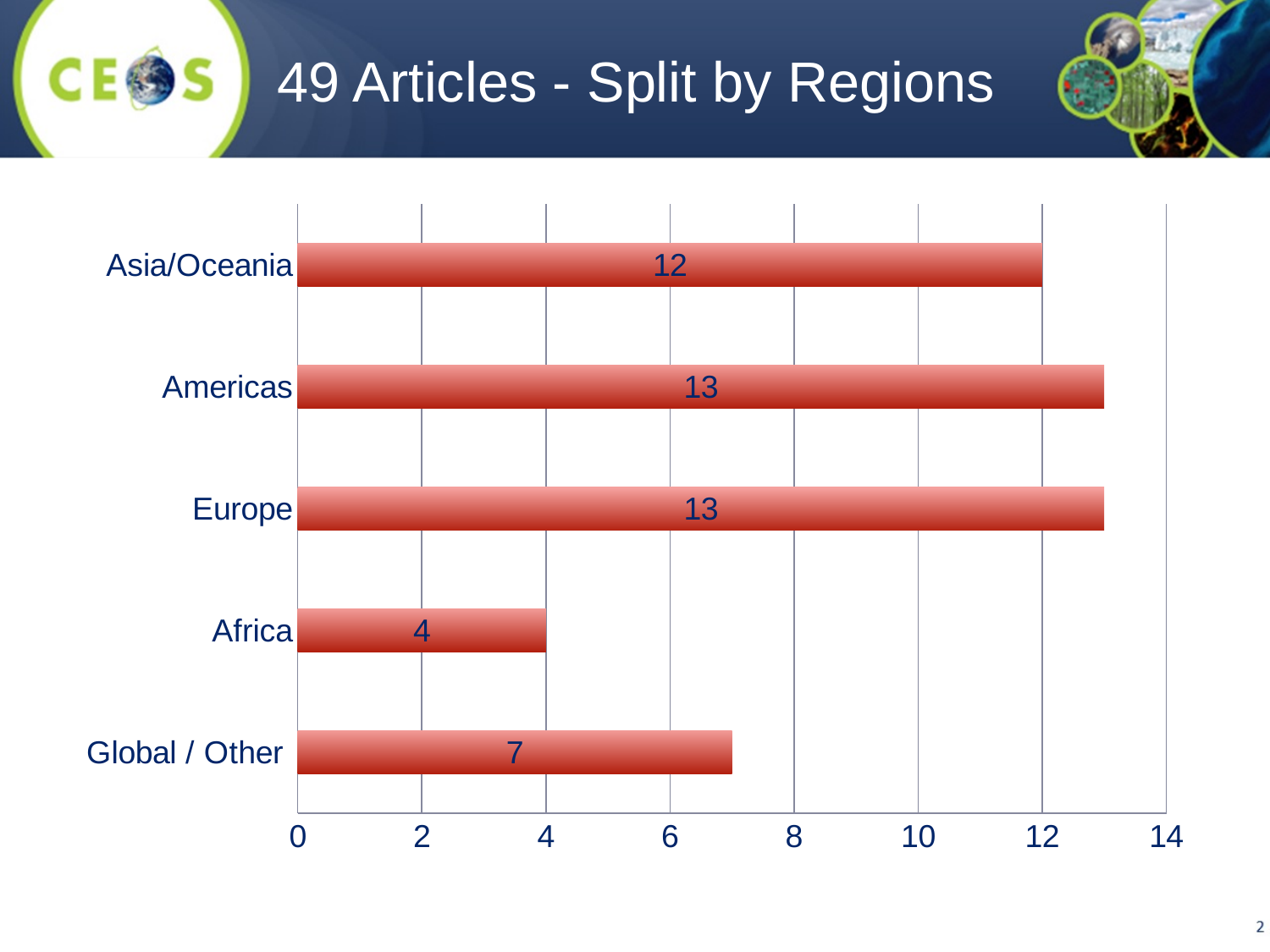

# 49 Articles - Split by Regions

### Chart

| Category | 列1 |
|---|---|
| Global / Other  | 7.0 |
| Africa | 4.0 |
| Europe | 13.0 |
| Americas | 13.0 |
| Asia/Oceania | 12.0 |